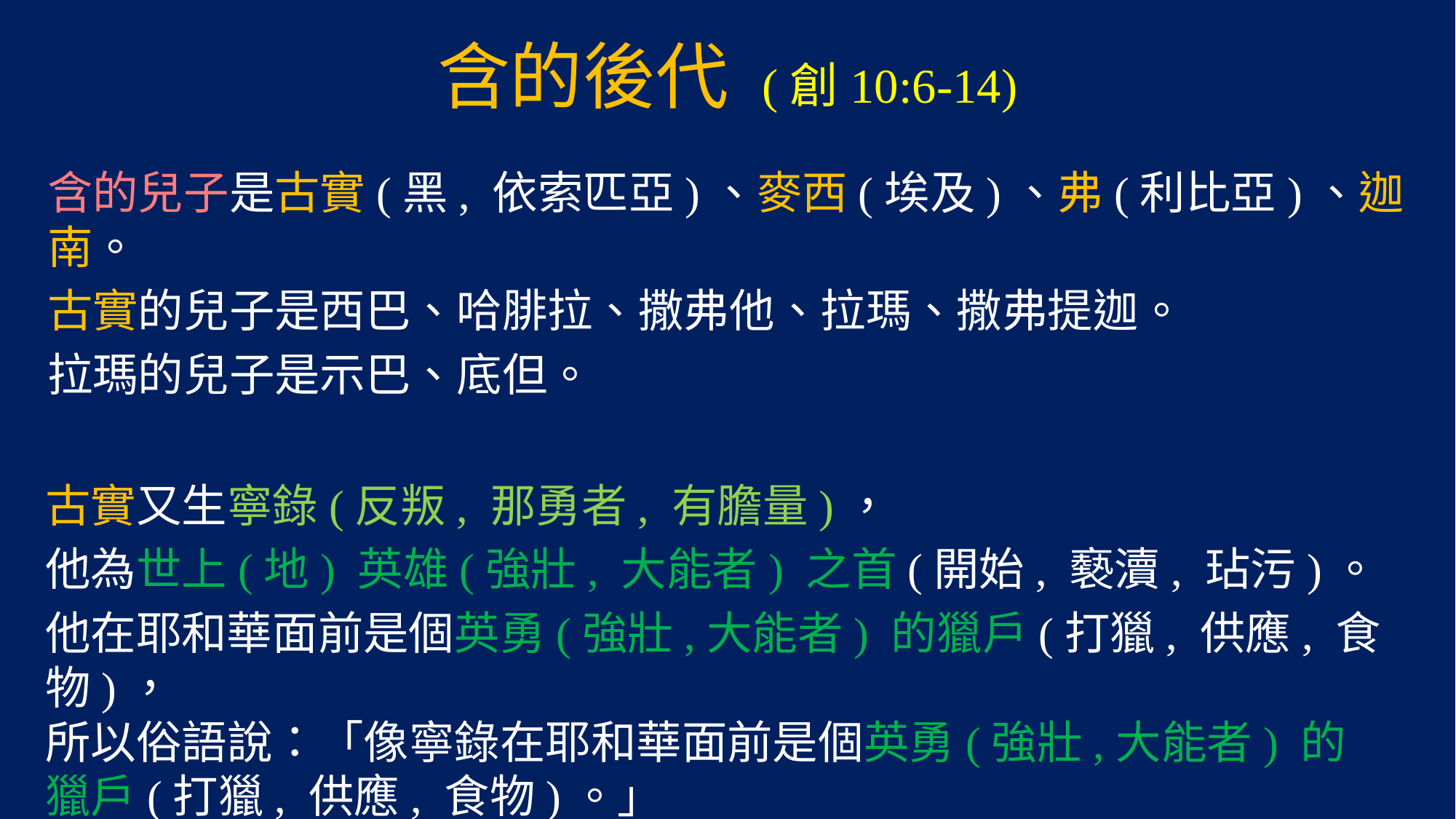

# 含的後代 (創10:6-14)
含的兒子是古實(黑, 依索匹亞)、麥西(埃及)、弗(利比亞)、迦南。
古實的兒子是西巴、哈腓拉、撒弗他、拉瑪、撒弗提迦。
拉瑪的兒子是示巴、底但。

古實又生寧錄(反叛, 那勇者, 有膽量)，
他為世上(地) 英雄(強壯, 大能者) 之首(開始, 褻瀆, 玷污)。
他在耶和華面前是個英勇(強壯,大能者) 的獵戶(打獵, 供應, 食物)，
所以俗語說：「像寧錄在耶和華面前是個英勇(強壯,大能者) 的
獵戶(打獵, 供應, 食物)。」